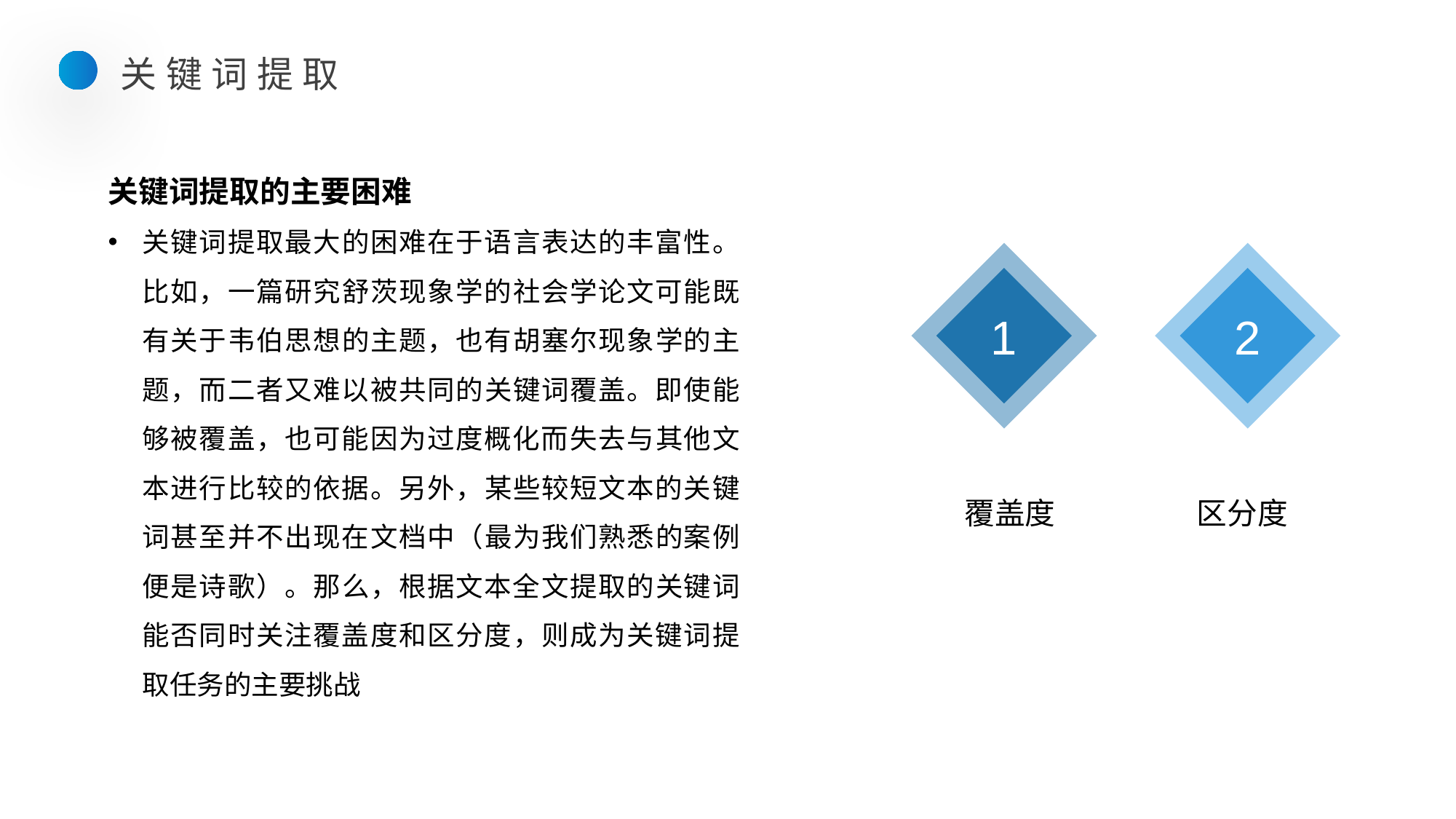

关键词提取

关键词提取的主要困难
关键词提取最大的困难在于语言表达的丰富性。比如，一篇研究舒茨现象学的社会学论文可能既有关于韦伯思想的主题，也有胡塞尔现象学的主题，而二者又难以被共同的关键词覆盖。即使能够被覆盖，也可能因为过度概化而失去与其他文本进行比较的依据。另外，某些较短文本的关键词甚至并不出现在文档中（最为我们熟悉的案例便是诗歌）。那么，根据文本全文提取的关键词能否同时关注覆盖度和区分度，则成为关键词提取任务的主要挑战

1
2
覆盖度
区分度